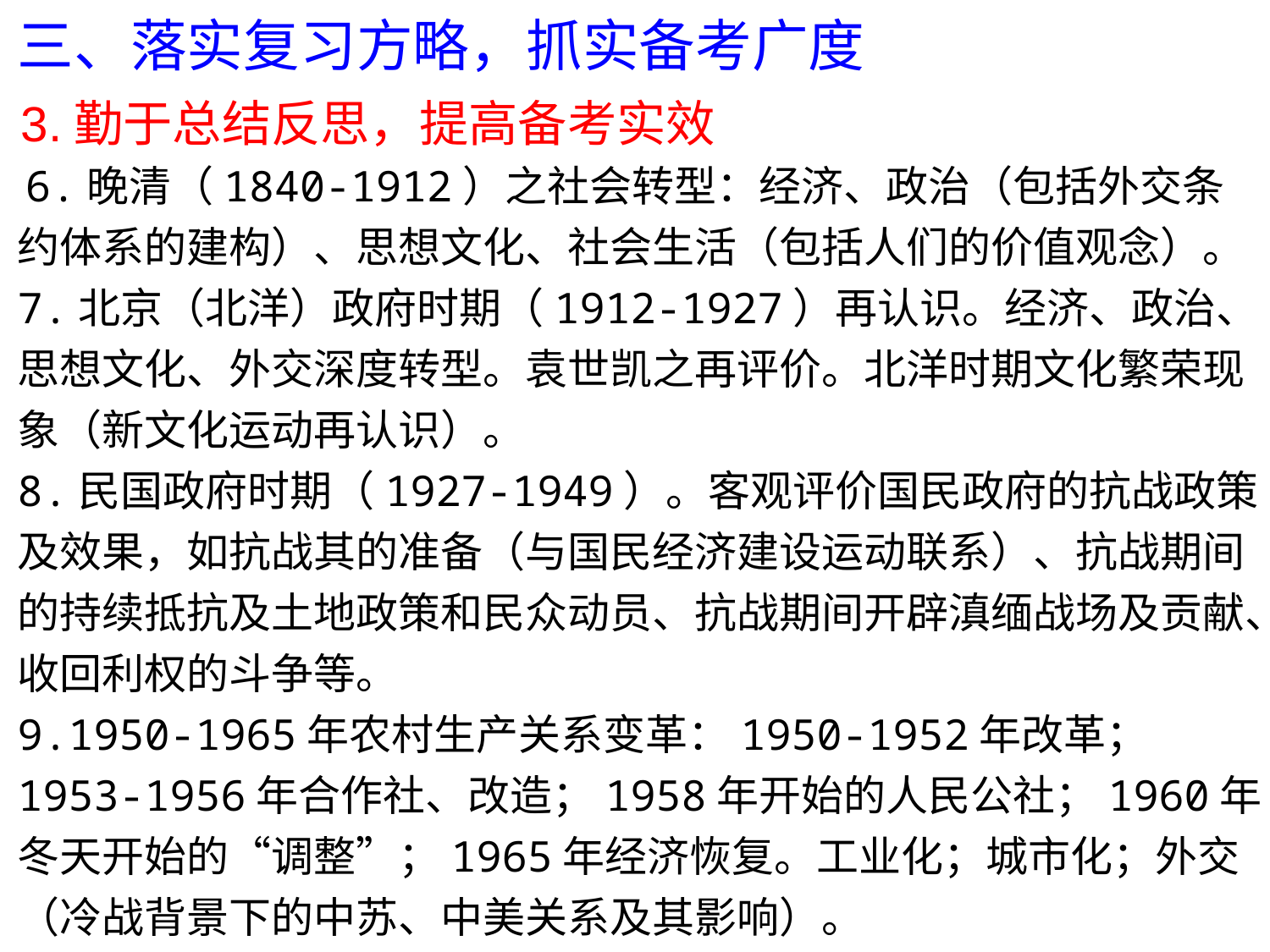

三、落实复习方略，抓实备考广度
3.勤于总结反思，提高备考实效
 6.晚清（1840-1912）之社会转型：经济、政治（包括外交条约体系的建构）、思想文化、社会生活（包括人们的价值观念）。
7.北京（北洋）政府时期（1912-1927）再认识。经济、政治、思想文化、外交深度转型。袁世凯之再评价。北洋时期文化繁荣现象（新文化运动再认识）。
8.民国政府时期（1927-1949）。客观评价国民政府的抗战政策及效果，如抗战其的准备（与国民经济建设运动联系）、抗战期间的持续抵抗及土地政策和民众动员、抗战期间开辟滇缅战场及贡献、收回利权的斗争等。
9.1950-1965年农村生产关系变革：1950-1952年改革；1953-1956年合作社、改造；1958年开始的人民公社；1960年冬天开始的“调整”；1965年经济恢复。工业化；城市化；外交（冷战背景下的中苏、中美关系及其影响）。